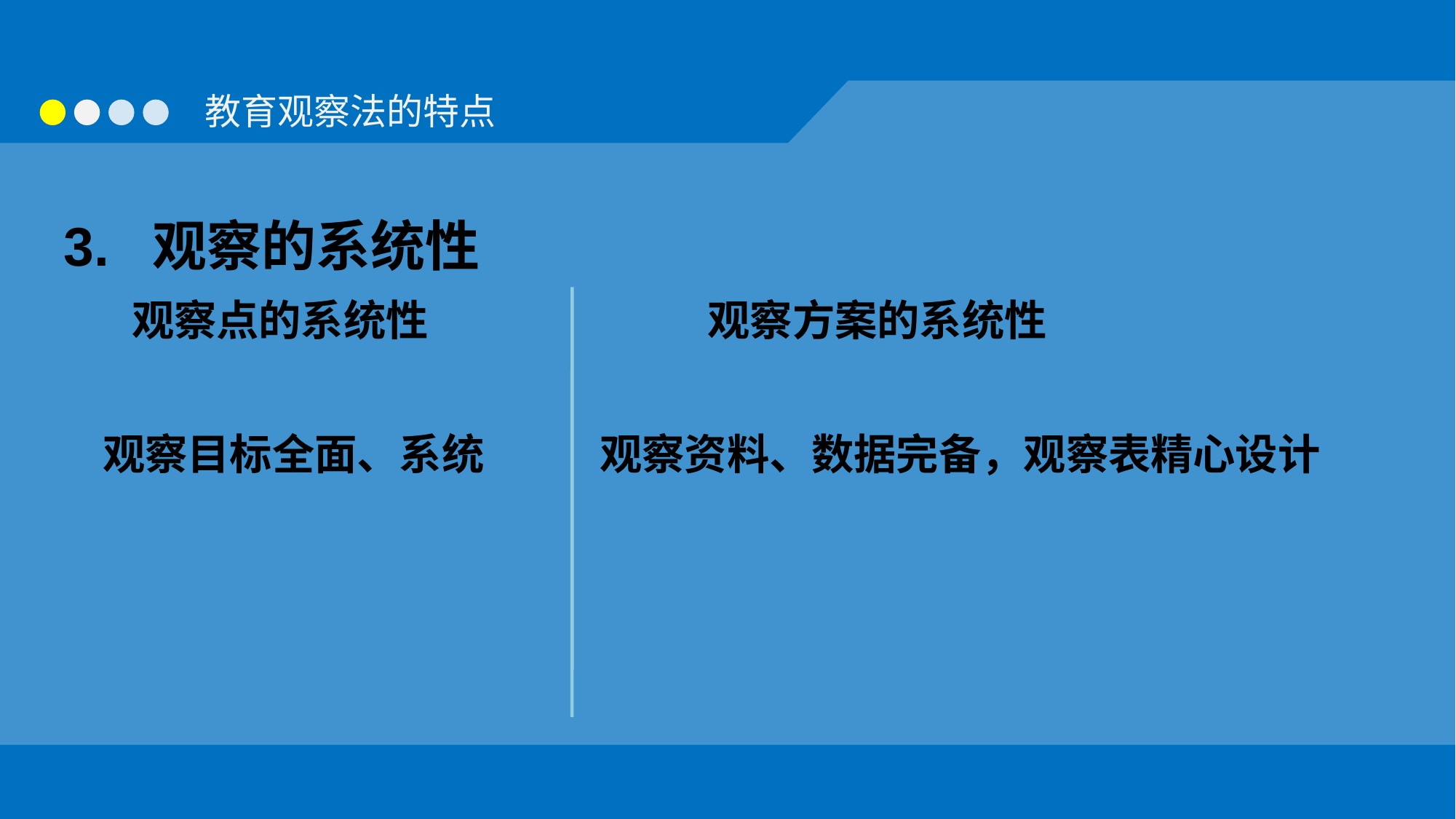

3.  观察的系统性
      观察点的系统性                             观察方案的系统性

   观察目标全面、系统            观察资料、数据完备，观察表精心设计